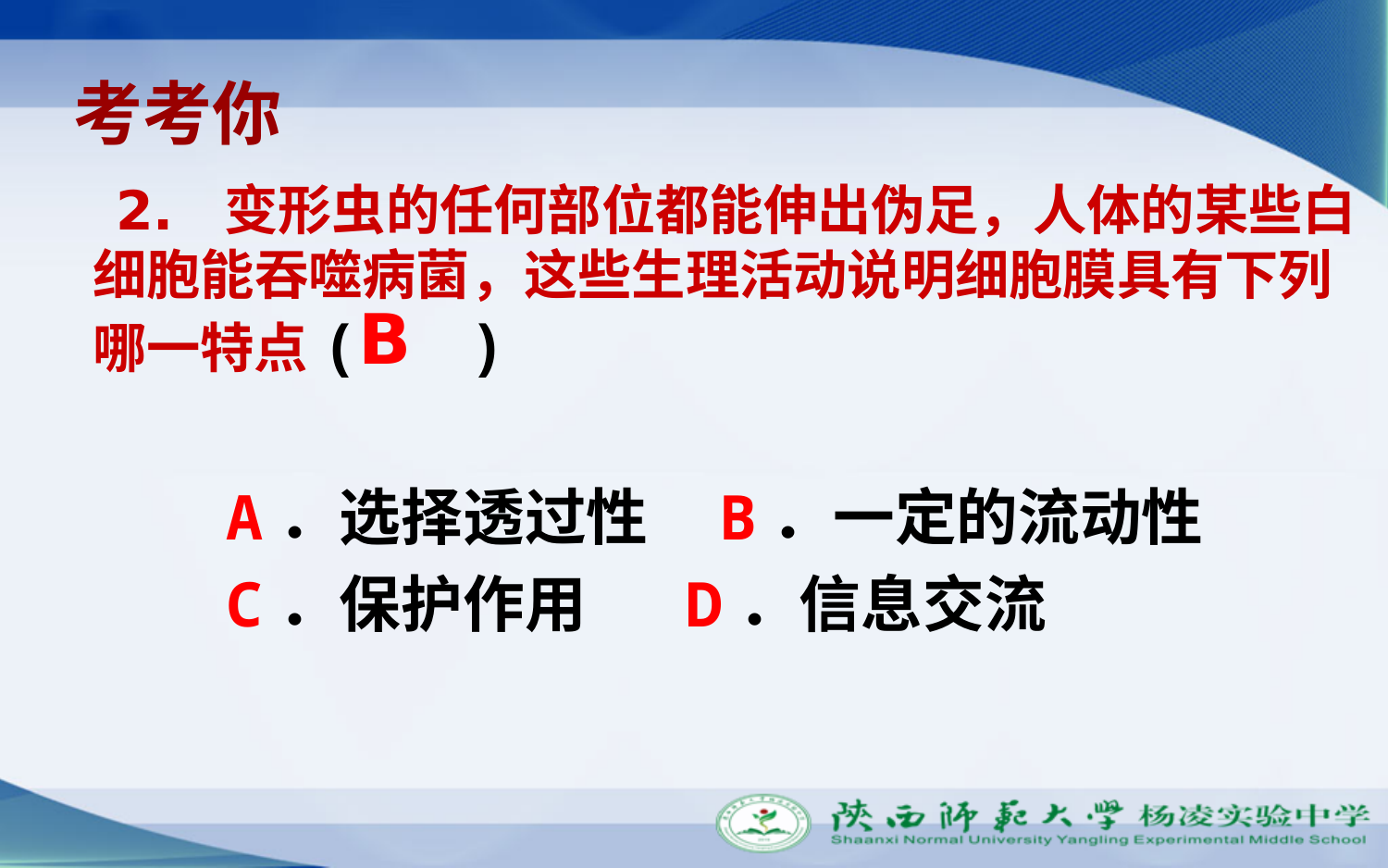

考考你
    2.  变形虫的任何部位都能伸出伪足，人体的某些白细胞能吞噬病菌，这些生理活动说明细胞膜具有下列哪一特点(   )

     A．选择透过性    B．一定的流动性
     C．保护作用      D．信息交流

B